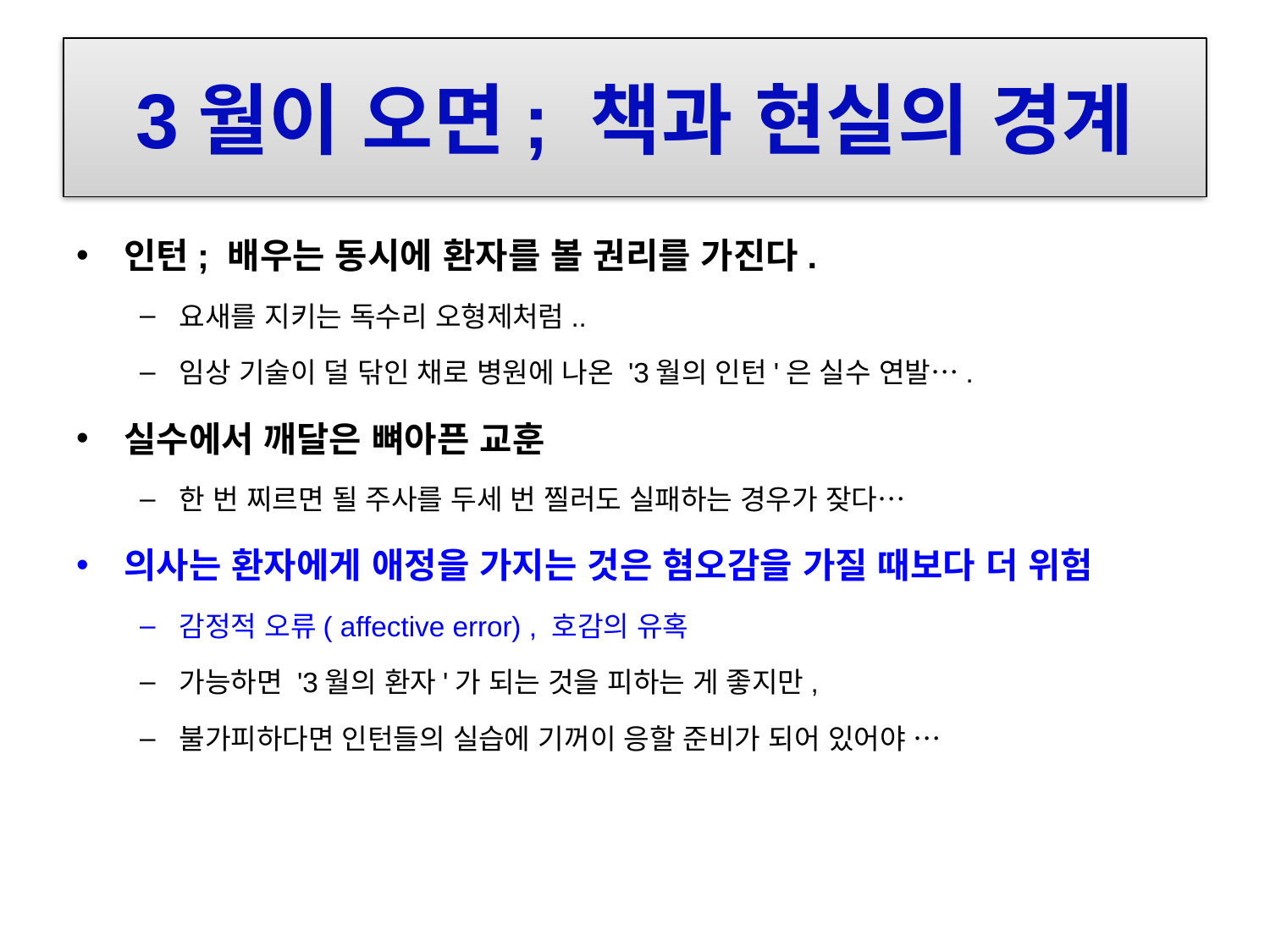

# 3월이 오면; 책과 현실의 경계
인턴; 배우는 동시에 환자를 볼 권리를 가진다.
요새를 지키는 독수리 오형제처럼..
임상 기술이 덜 닦인 채로 병원에 나온 '3월의 인턴'은 실수 연발….
실수에서 깨달은 뼈아픈 교훈
한 번 찌르면 될 주사를 두세 번 찔러도 실패하는 경우가 잦다…
의사는 환자에게 애정을 가지는 것은 혐오감을 가질 때보다 더 위험
감정적 오류( affective error) , 호감의 유혹
가능하면 '3월의 환자'가 되는 것을 피하는 게 좋지만,
불가피하다면 인턴들의 실습에 기꺼이 응할 준비가 되어 있어야 …